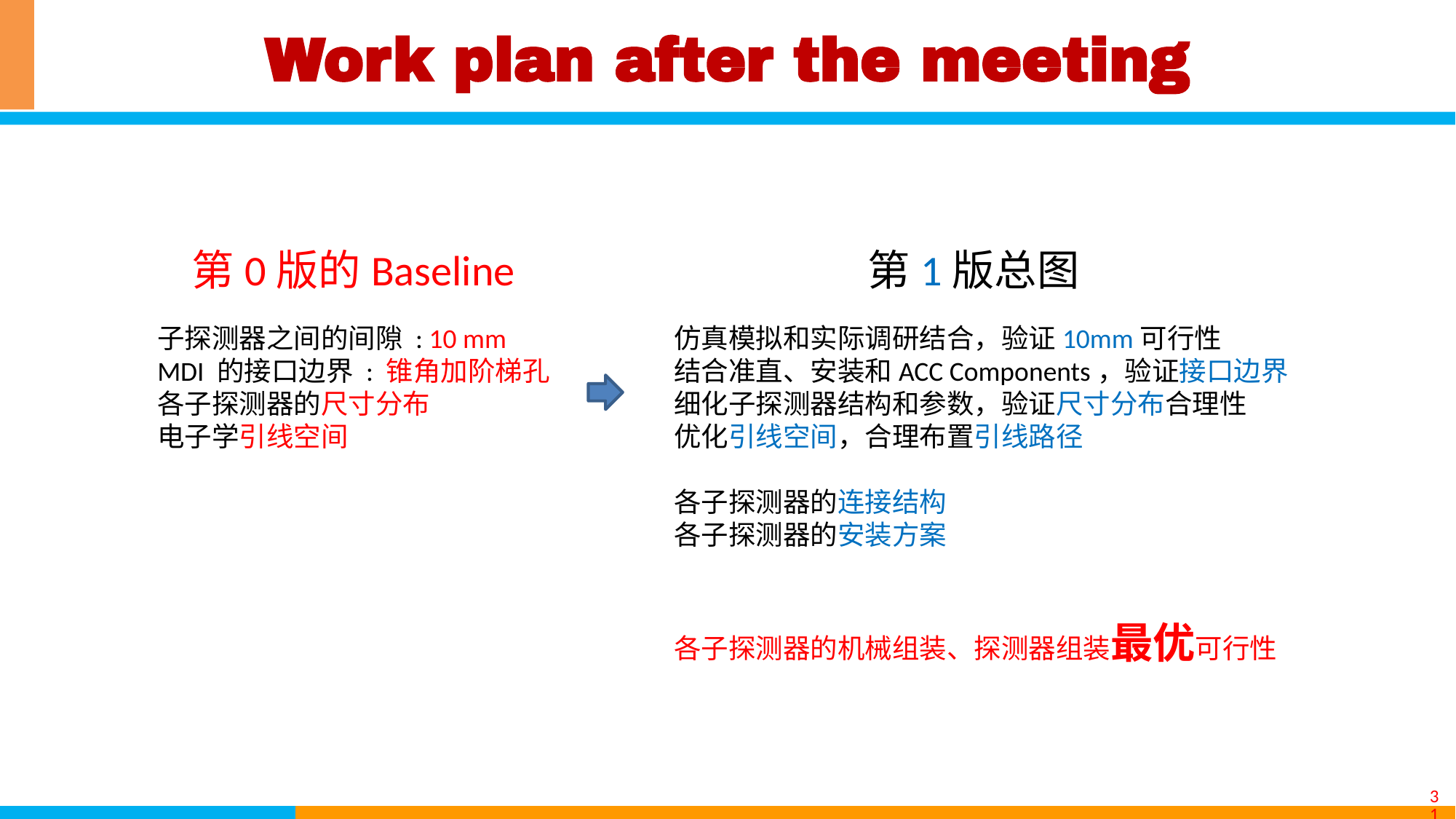

# Work plan after the meeting
第0版的Baseline
第1版总图
子探测器之间的间隙 : 10 mm
MDI 的接口边界 : 锥角加阶梯孔
各子探测器的尺寸分布
电子学引线空间
仿真模拟和实际调研结合，验证10mm可行性
结合准直、安装和ACC Components，验证接口边界
细化子探测器结构和参数，验证尺寸分布合理性
优化引线空间，合理布置引线路径

各子探测器的连接结构
各子探测器的安装方案

各子探测器的机械组装、探测器组装最优可行性

31